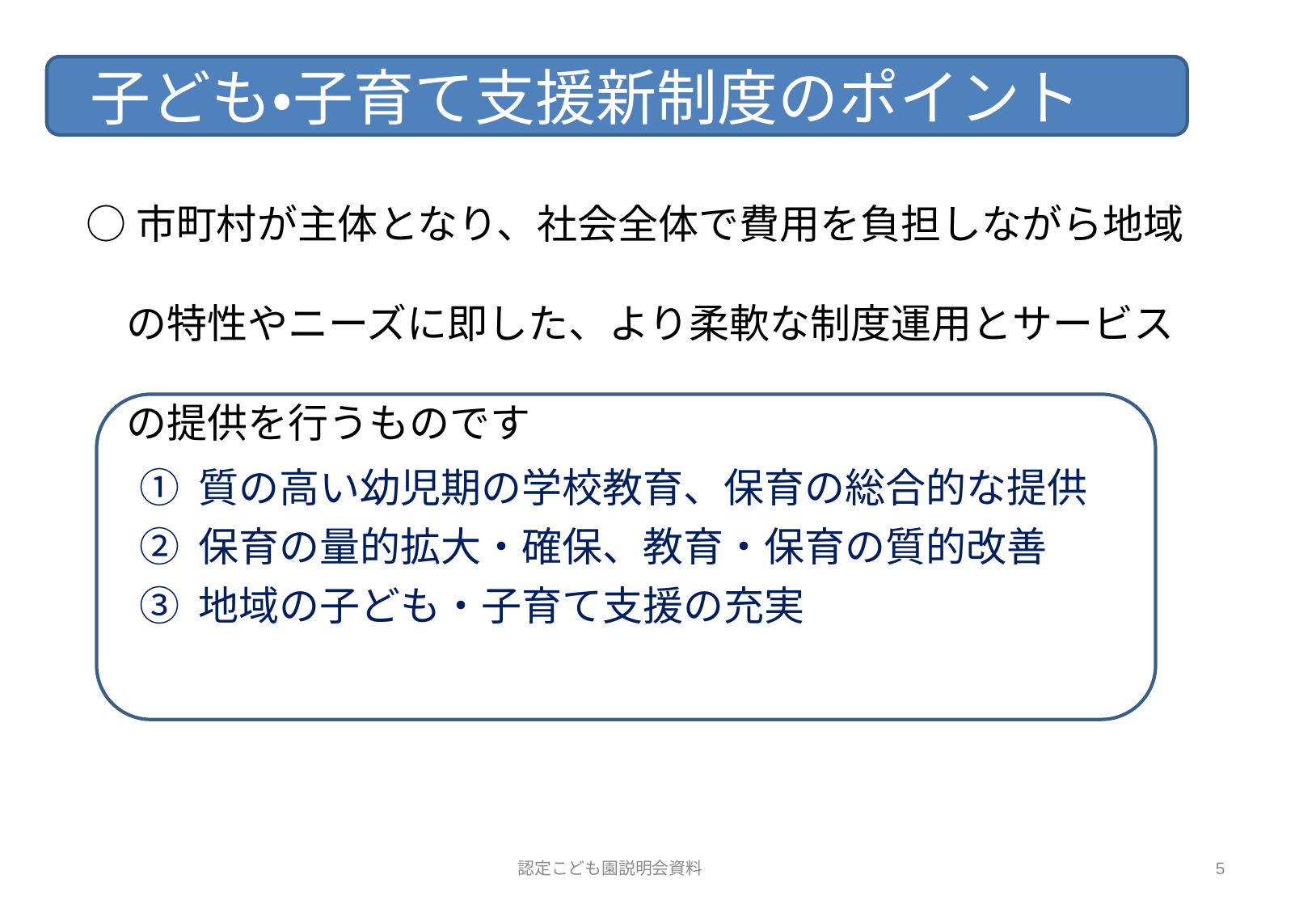

子ども・子育て支援新制度のポイント
○市町村が主体となり、社会全体で費用を負担しながら地域
　の特性やニーズに即した、より柔軟な制度運用とサービス
　の提供を行うものです

① 質の高い幼児期の学校教育、保育の総合的な提供
② 保育の量的拡大・確保、教育・保育の質的改善
③ 地域の子ども・子育て支援の充実
認定こども園説明会資料
5